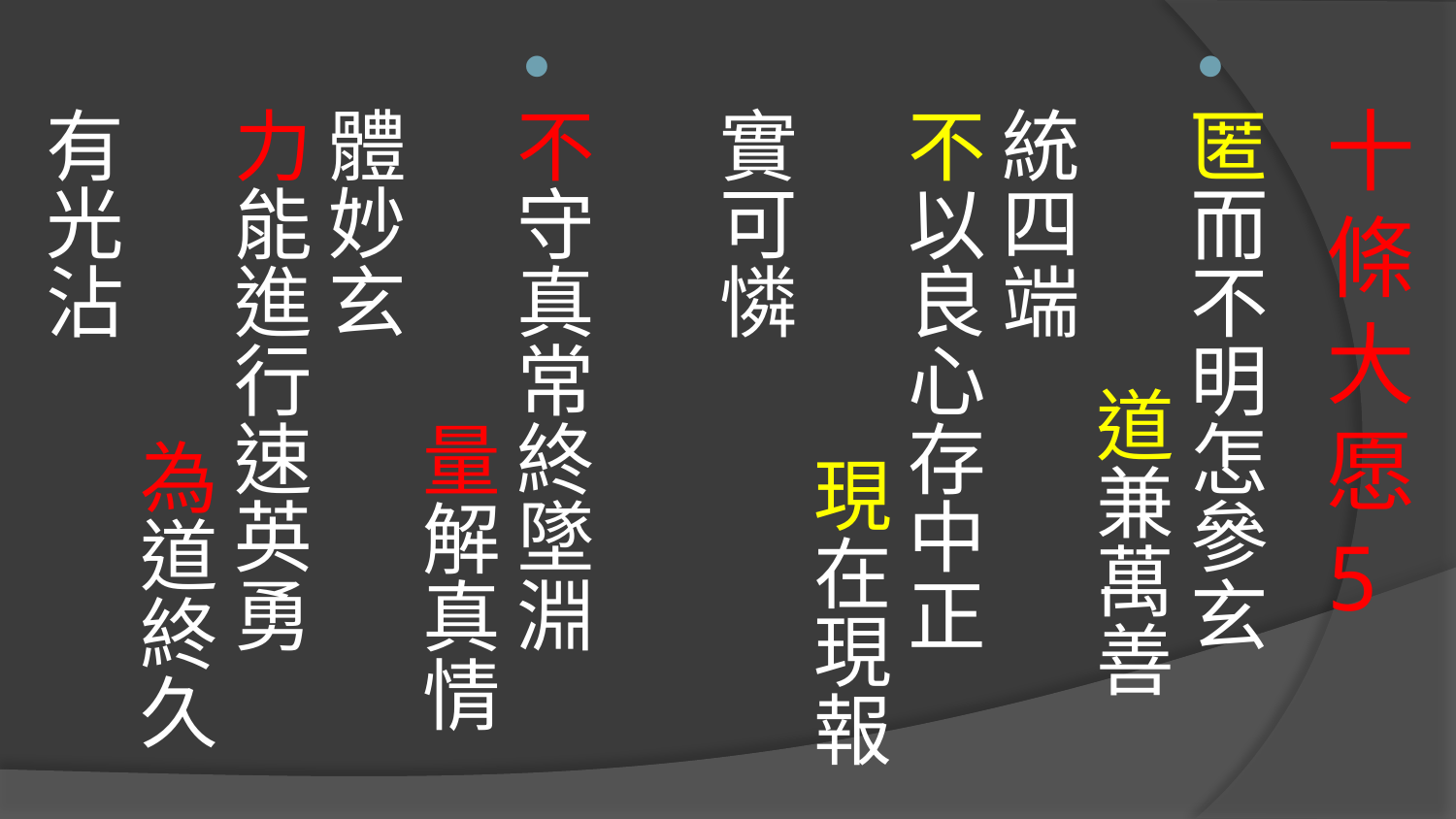

匿而不明怎參玄                       道兼萬善統四端
不以良心存中正                           現在現報實可憐
不守真常終墜淵                         量解真情體妙玄
力能進行速英勇                          為道終久有光沾
# 十條大愿 5